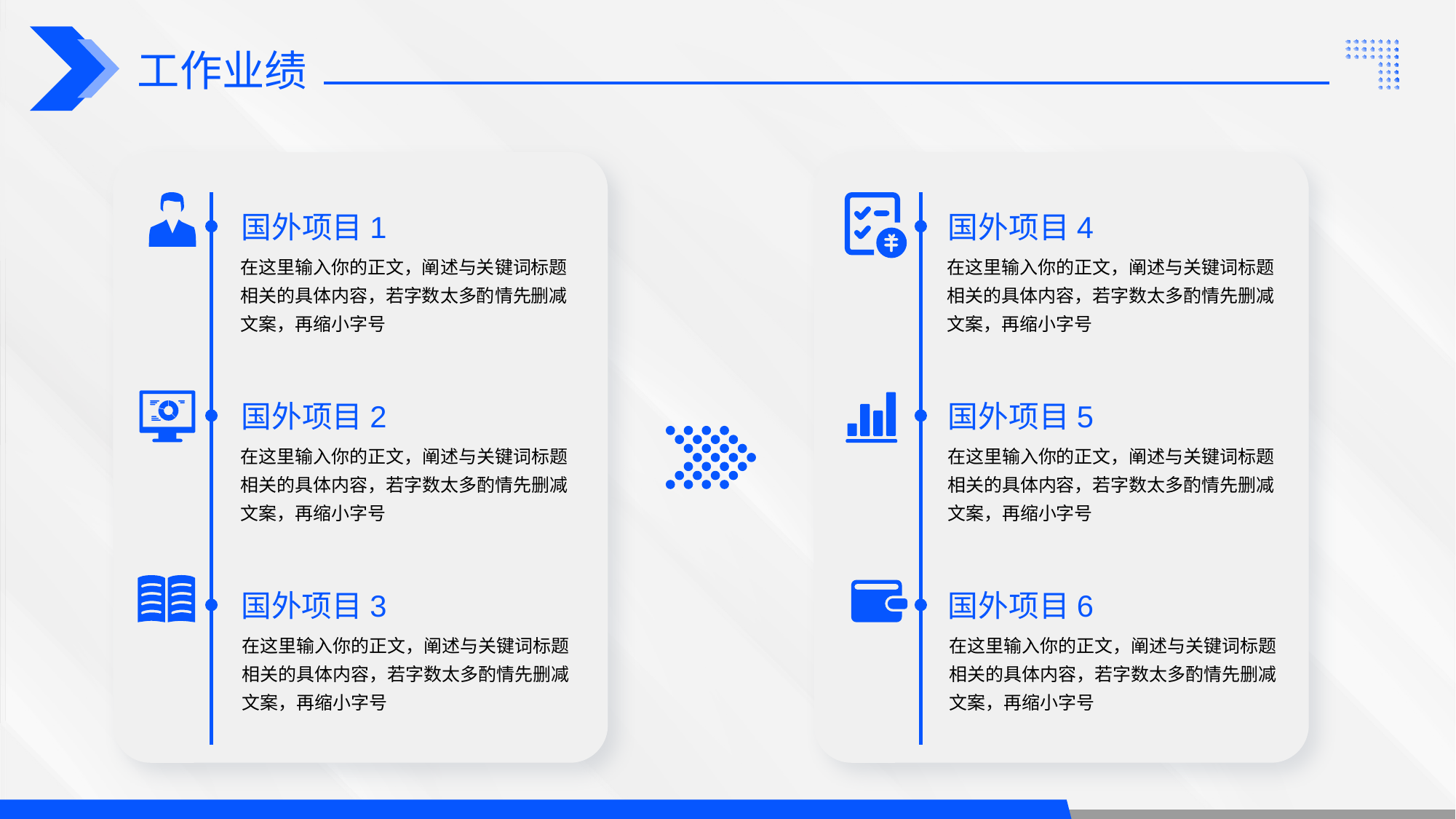

工作业绩

国外项目1
国外项目4
在这里输入你的正文，阐述与关键词标题相关的具体内容，若字数太多酌情先删减文案，再缩小字号
在这里输入你的正文，阐述与关键词标题相关的具体内容，若字数太多酌情先删减文案，再缩小字号
国外项目2
国外项目5

在这里输入你的正文，阐述与关键词标题相关的具体内容，若字数太多酌情先删减文案，再缩小字号
在这里输入你的正文，阐述与关键词标题相关的具体内容，若字数太多酌情先删减文案，再缩小字号
国外项目3
国外项目6
在这里输入你的正文，阐述与关键词标题相关的具体内容，若字数太多酌情先删减文案，再缩小字号
在这里输入你的正文，阐述与关键词标题相关的具体内容，若字数太多酌情先删减文案，再缩小字号